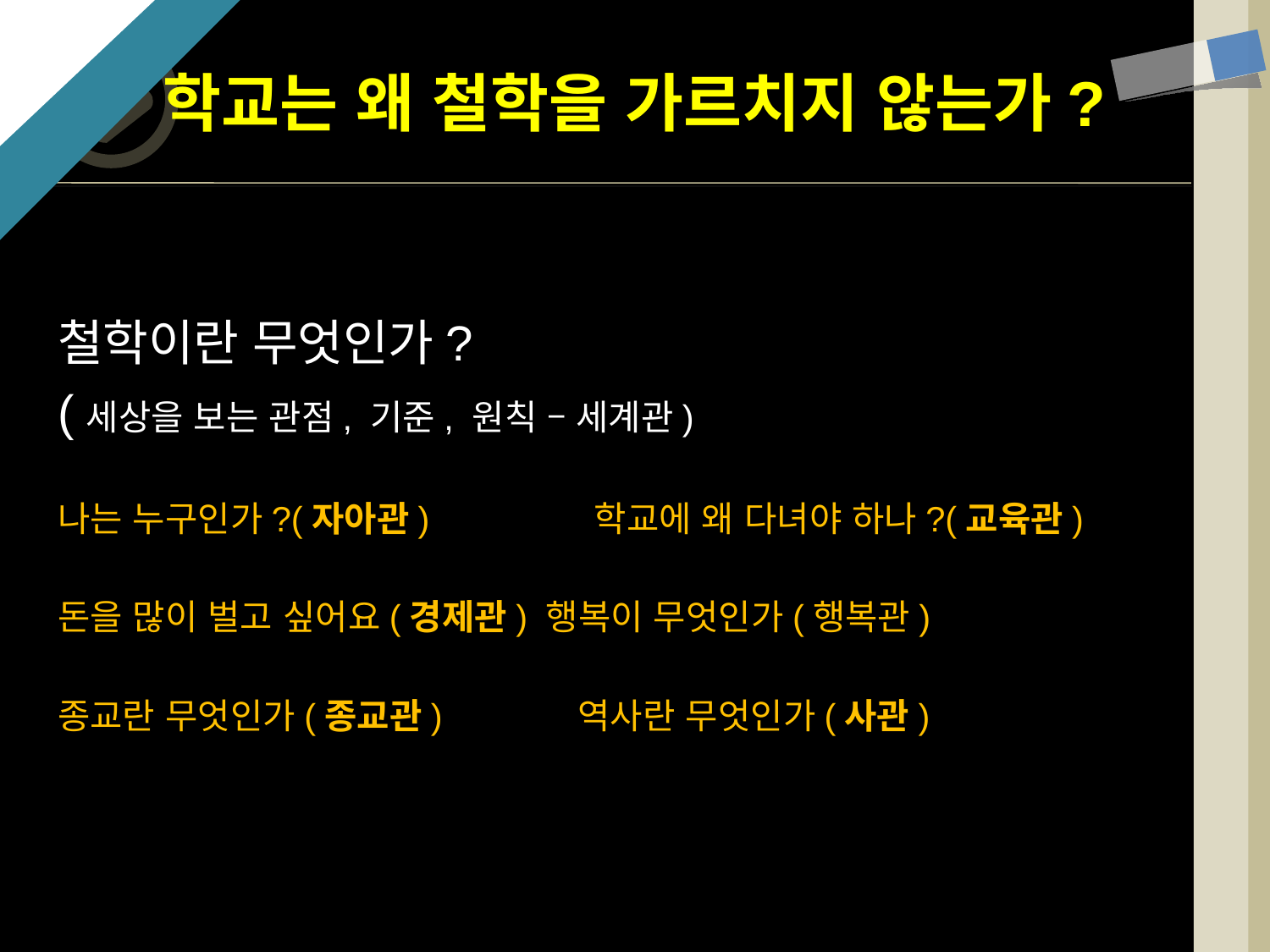

?

# 학교는 왜 철학을 가르치지 않는가?

철학이란 무엇인가?
(세상을 보는 관점, 기준, 원칙 – 세계관)

나는 누구인가?(자아관)                학교에 왜 다녀야 하나?(교육관)

돈을 많이 벌고 싶어요(경제관) 행복이 무엇인가(행복관)

종교란 무엇인가(종교관)             역사란 무엇인가(사관)